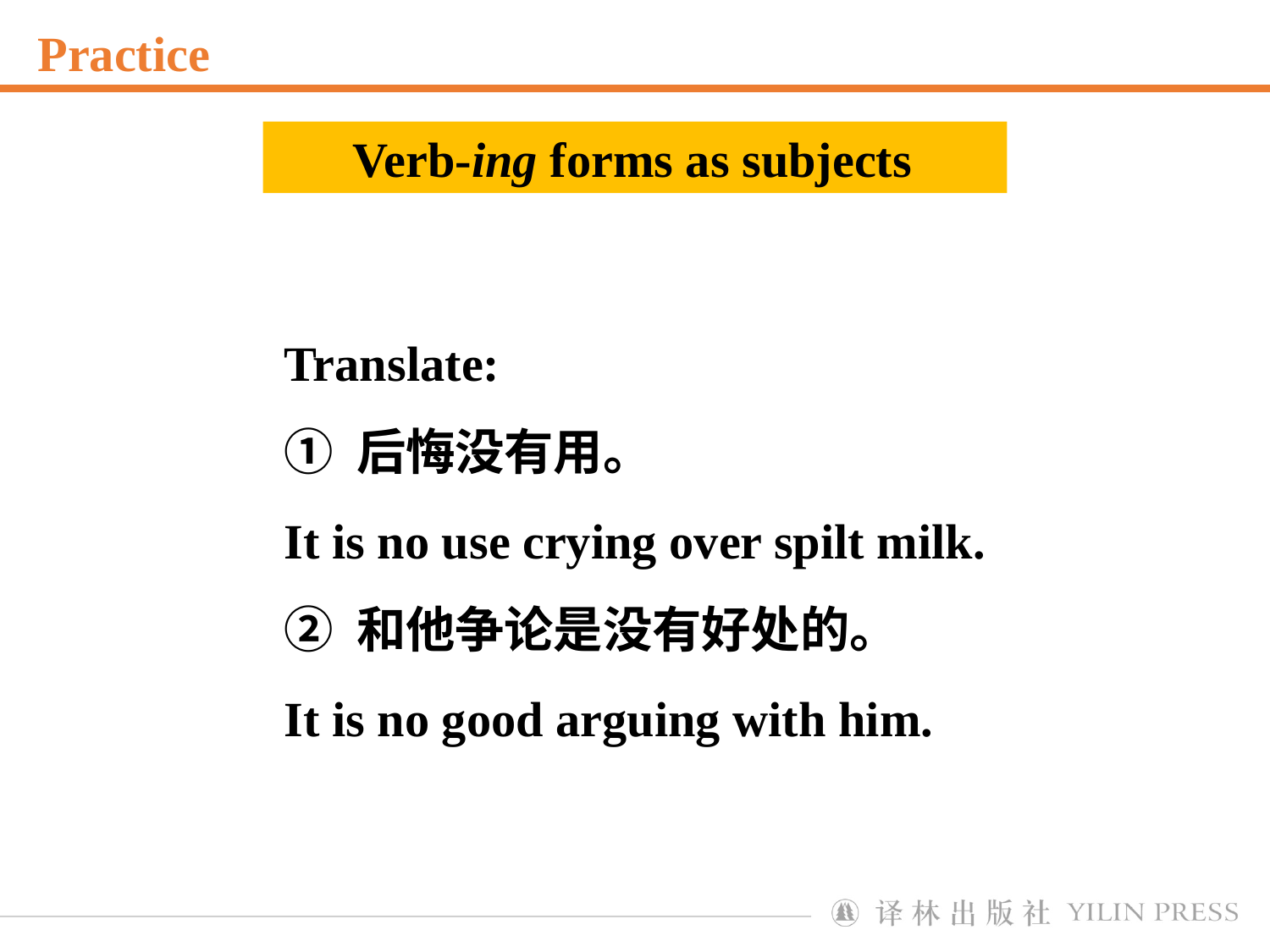

Practice

Verb-ing forms as subjects
Translate:
① 后悔没有用。
It is no use crying over spilt milk.
② 和他争论是没有好处的。
It is no good arguing with him.